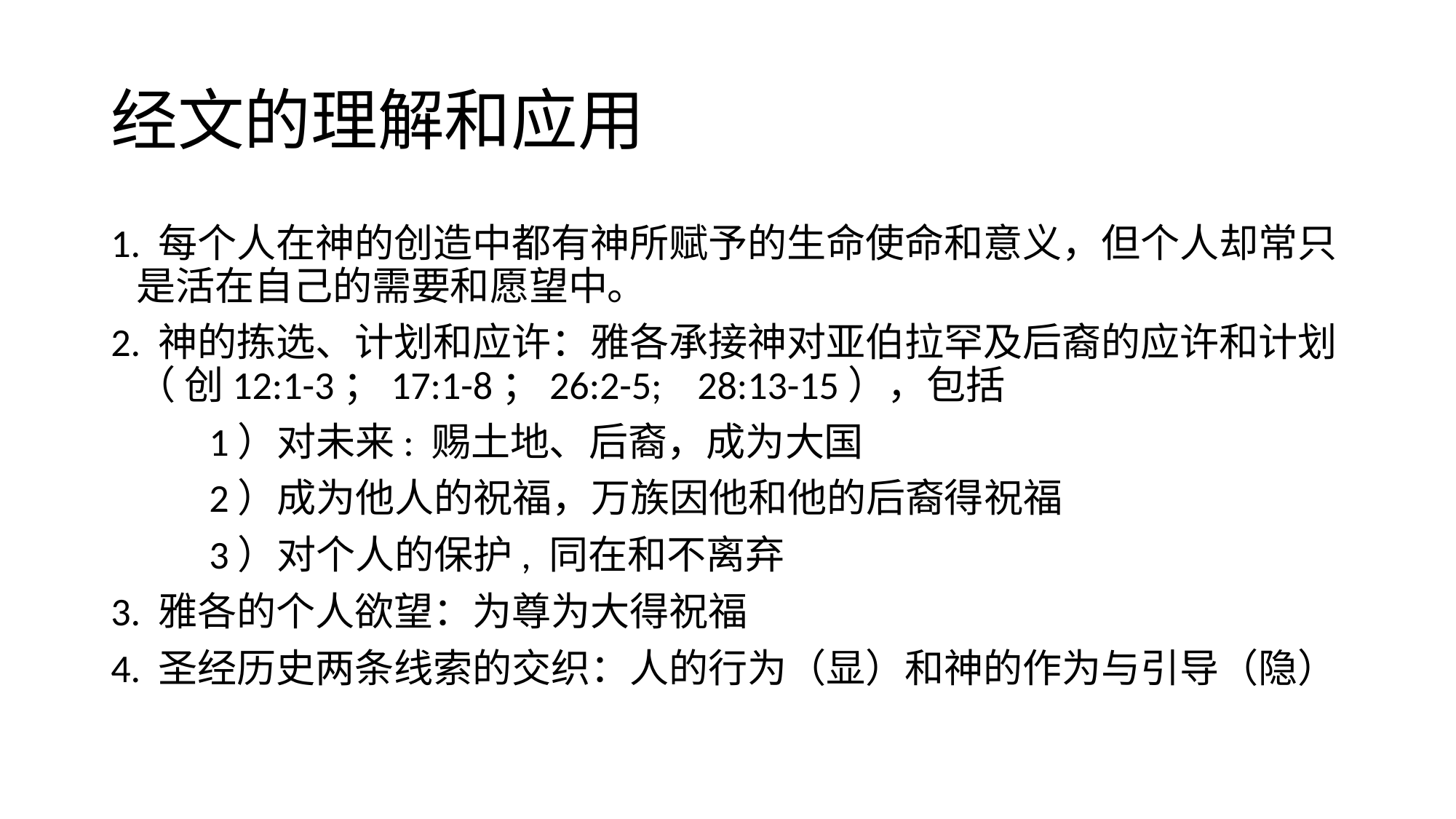

# 经文的理解和应用
1. 每个人在神的创造中都有神所赋予的生命使命和意义，但个人却常只是活在自己的需要和愿望中。
2. 神的拣选、计划和应许：雅各承接神对亚伯拉罕及后裔的应许和计划（ 创12:1-3；17:1-8；26:2-5;    28:13-15），包括
           1）对未来: 赐土地、后裔，成为大国
           2）成为他人的祝福，万族因他和他的后裔得祝福
           3）对个人的保护, 同在和不离弃
3. 雅各的个人欲望：为尊为大得祝福
4. 圣经历史两条线索的交织：人的行为（显）和神的作为与引导（隐）